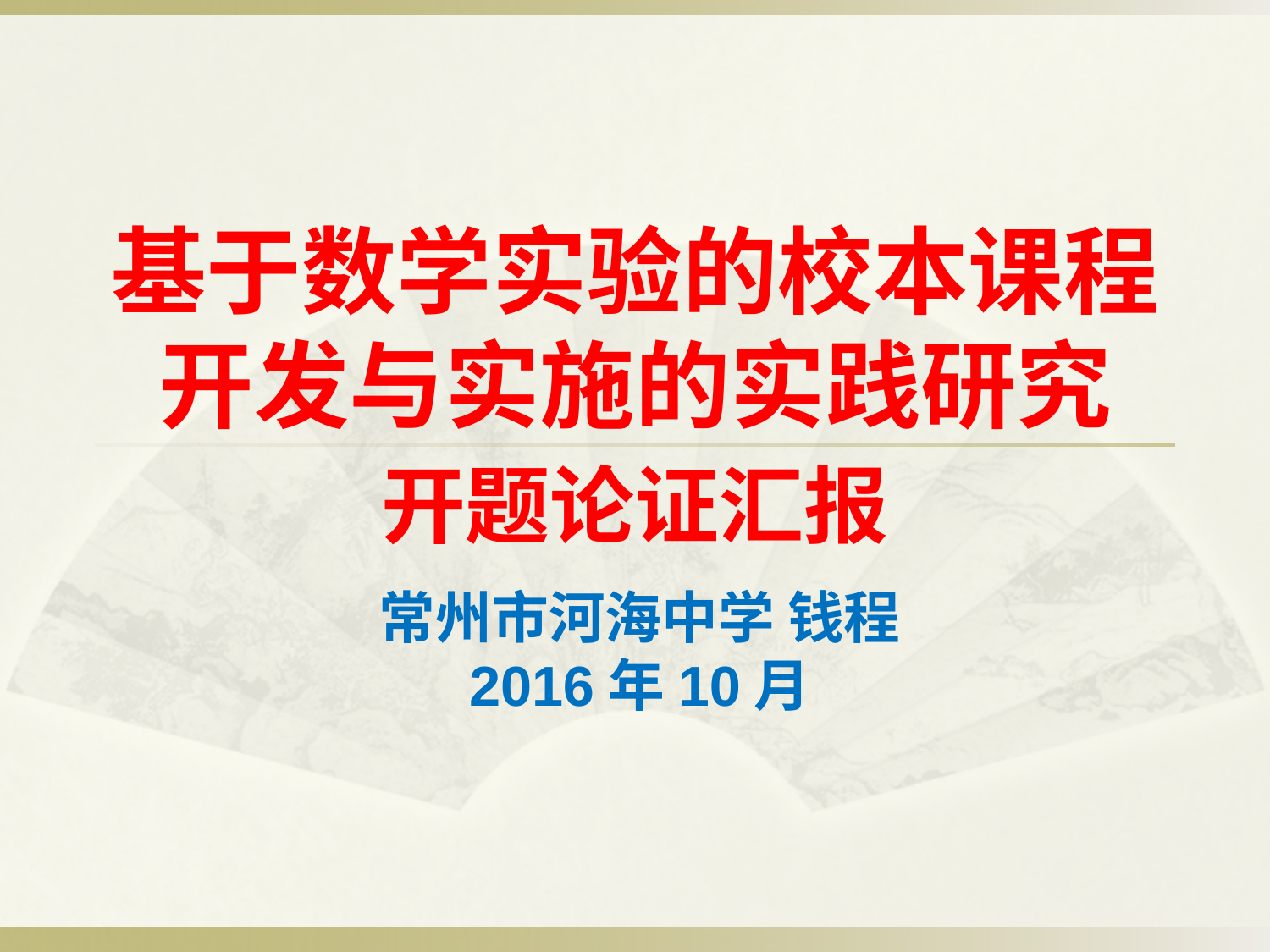

# 基于数学实验的校本课程开发与实施的实践研究
开题论证汇报
常州市河海中学 钱程
2016年10月